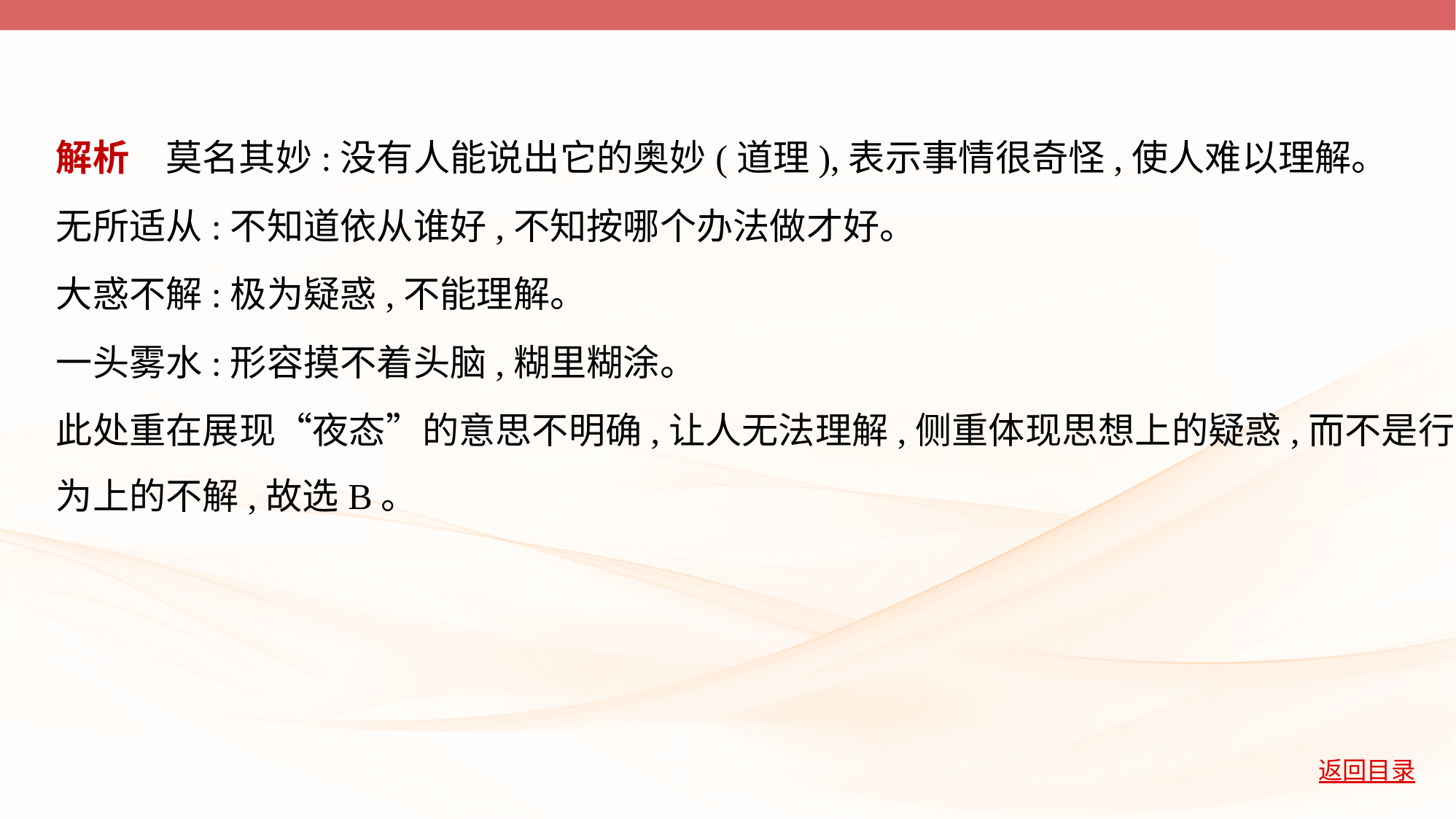

解析　莫名其妙:没有人能说出它的奥妙(道理),表示事情很奇怪,使人难以理解。
无所适从:不知道依从谁好,不知按哪个办法做才好。
大惑不解:极为疑惑,不能理解。
一头雾水:形容摸不着头脑,糊里糊涂。
此处重在展现“夜态”的意思不明确,让人无法理解,侧重体现思想上的疑惑,而不是行
为上的不解,故选B。